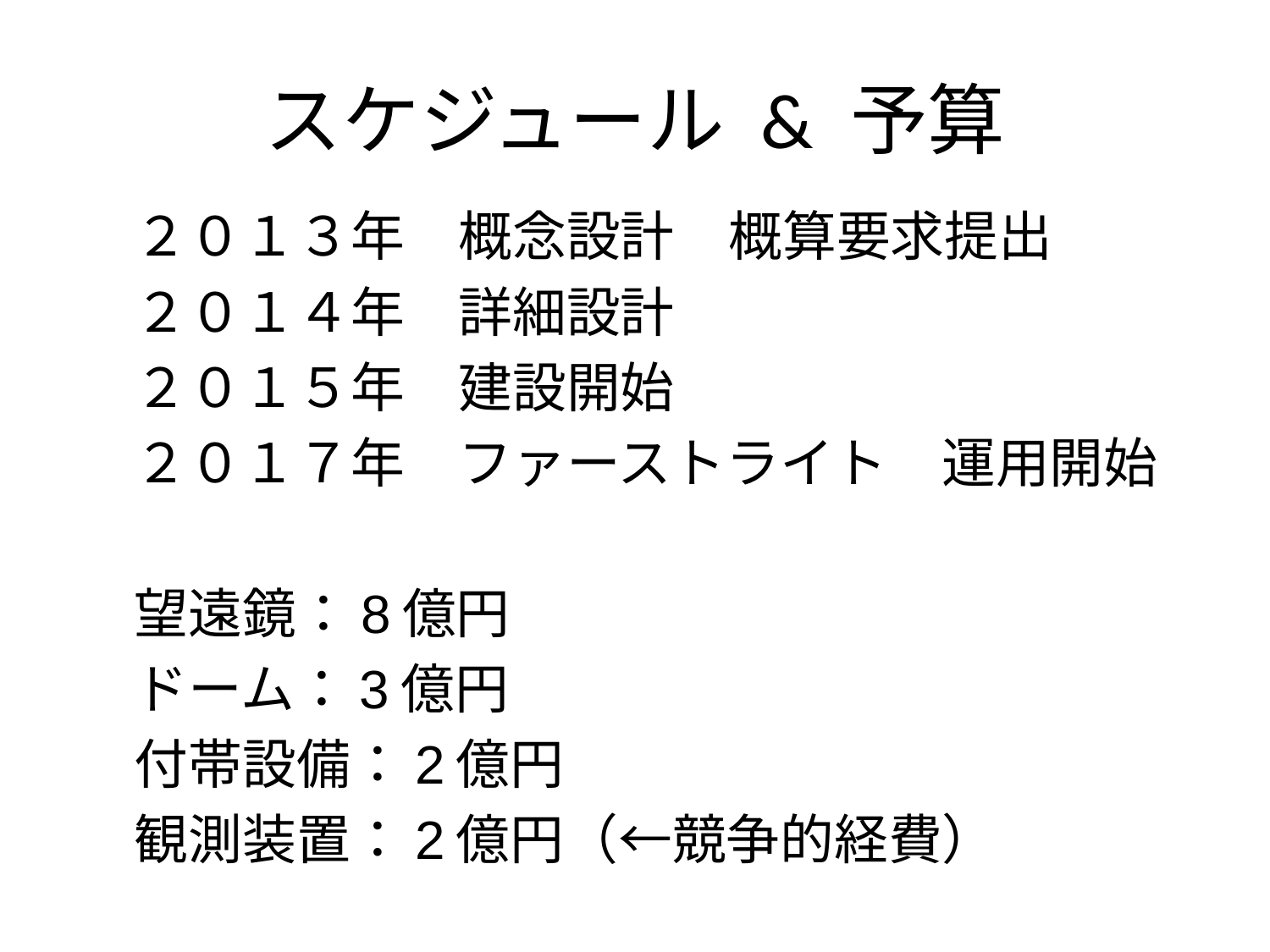

# スケジュール & 予算
２０１３年　概念設計　概算要求提出
２０１４年　詳細設計
２０１５年　建設開始
２０１７年　ファーストライト　運用開始

望遠鏡：8億円
ドーム：3億円
付帯設備：2億円
観測装置：2億円（←競争的経費）